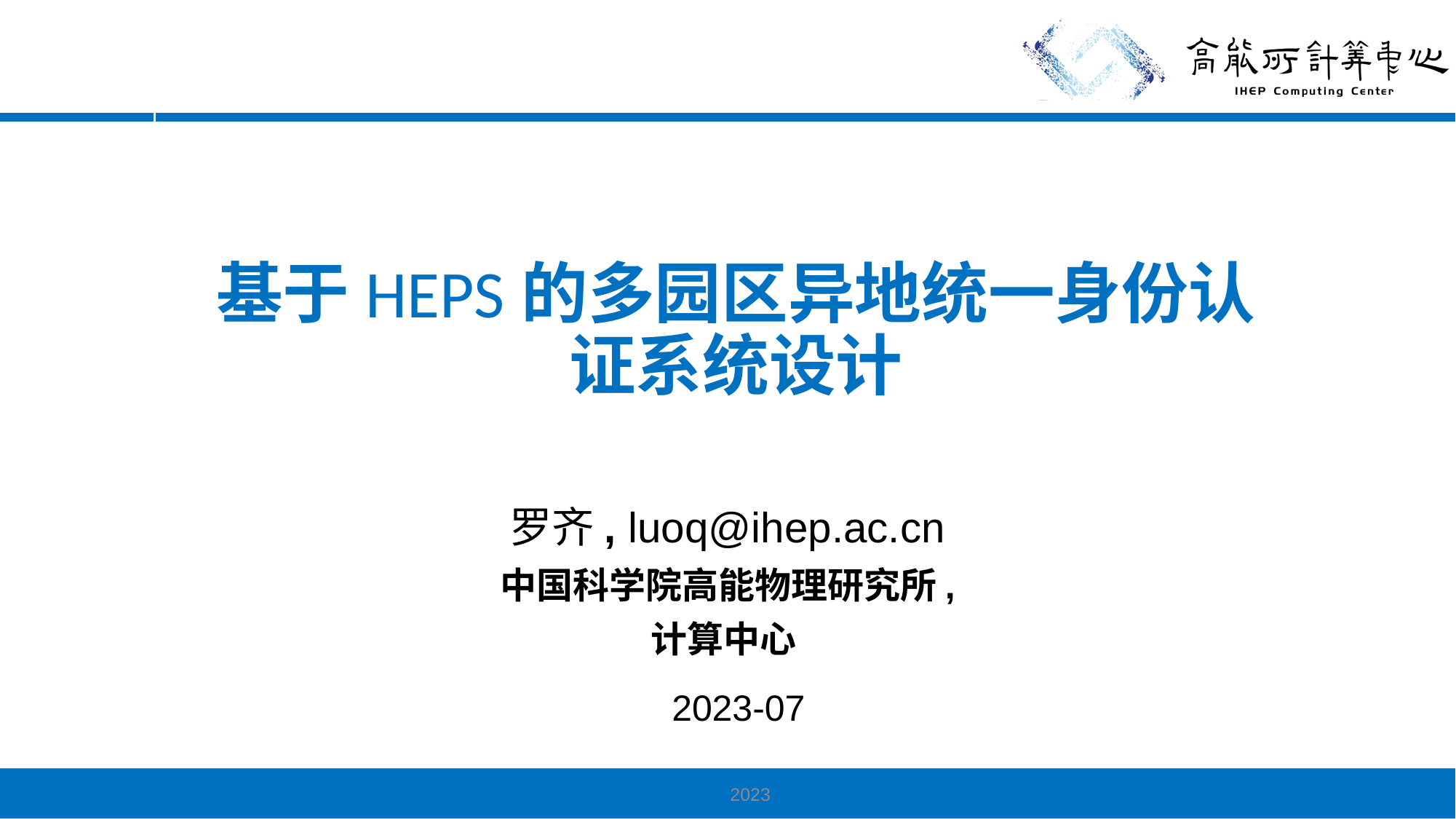

# 基于HEPS的多园区异地统一身份认证系统设计
罗齐, luoq@ihep.ac.cn
中国科学院高能物理研究所,
计算中心
2023-07
2023
1